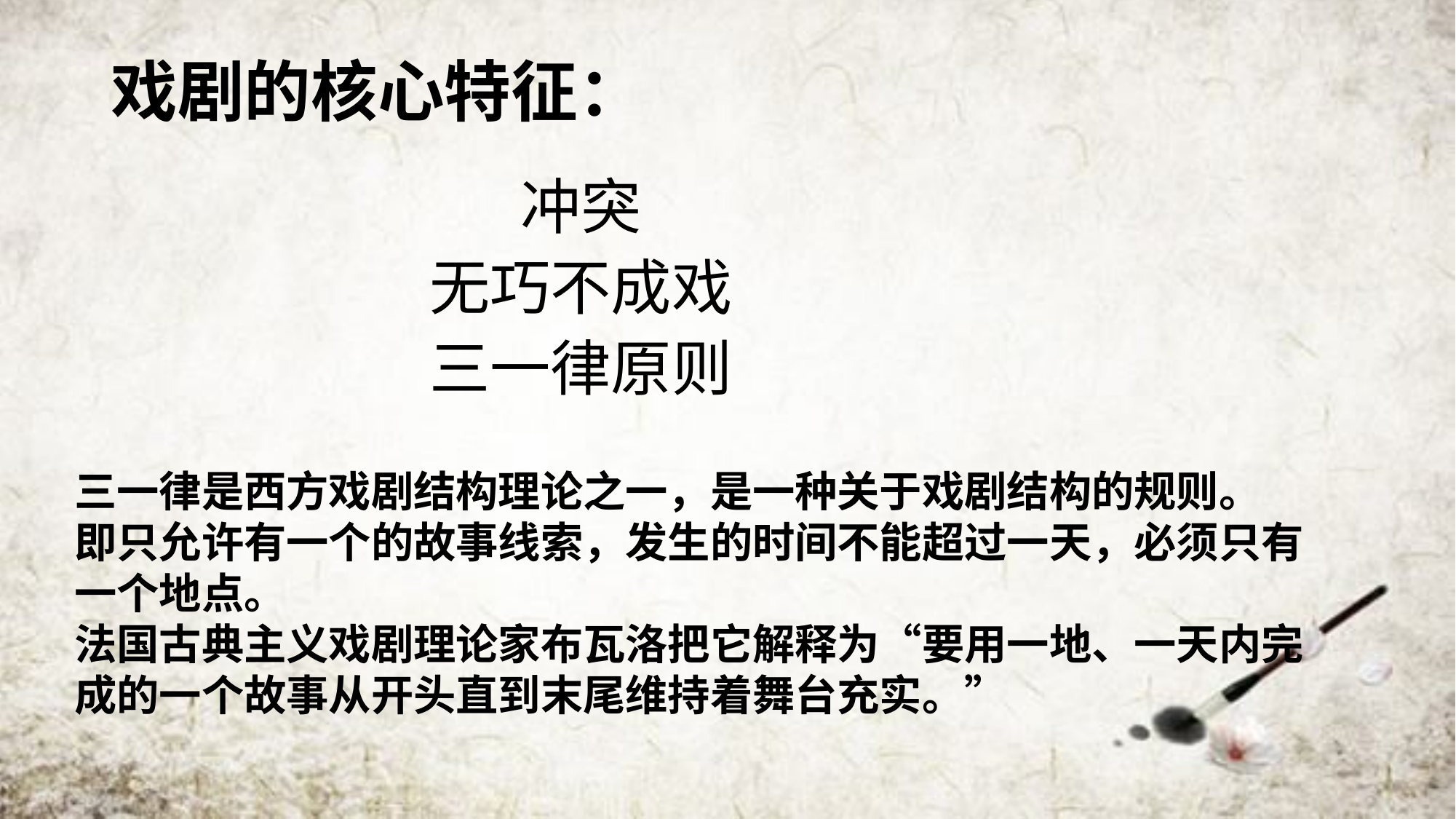

# 戏剧的核心特征：
冲突
无巧不成戏
三一律原则

三一律是西方戏剧结构理论之一，是一种关于戏剧结构的规则。
即只允许有一个的故事线索，发生的时间不能超过一天，必须只有一个地点。
法国古典主义戏剧理论家布瓦洛把它解释为“要用一地、一天内完成的一个故事从开头直到末尾维持着舞台充实。”